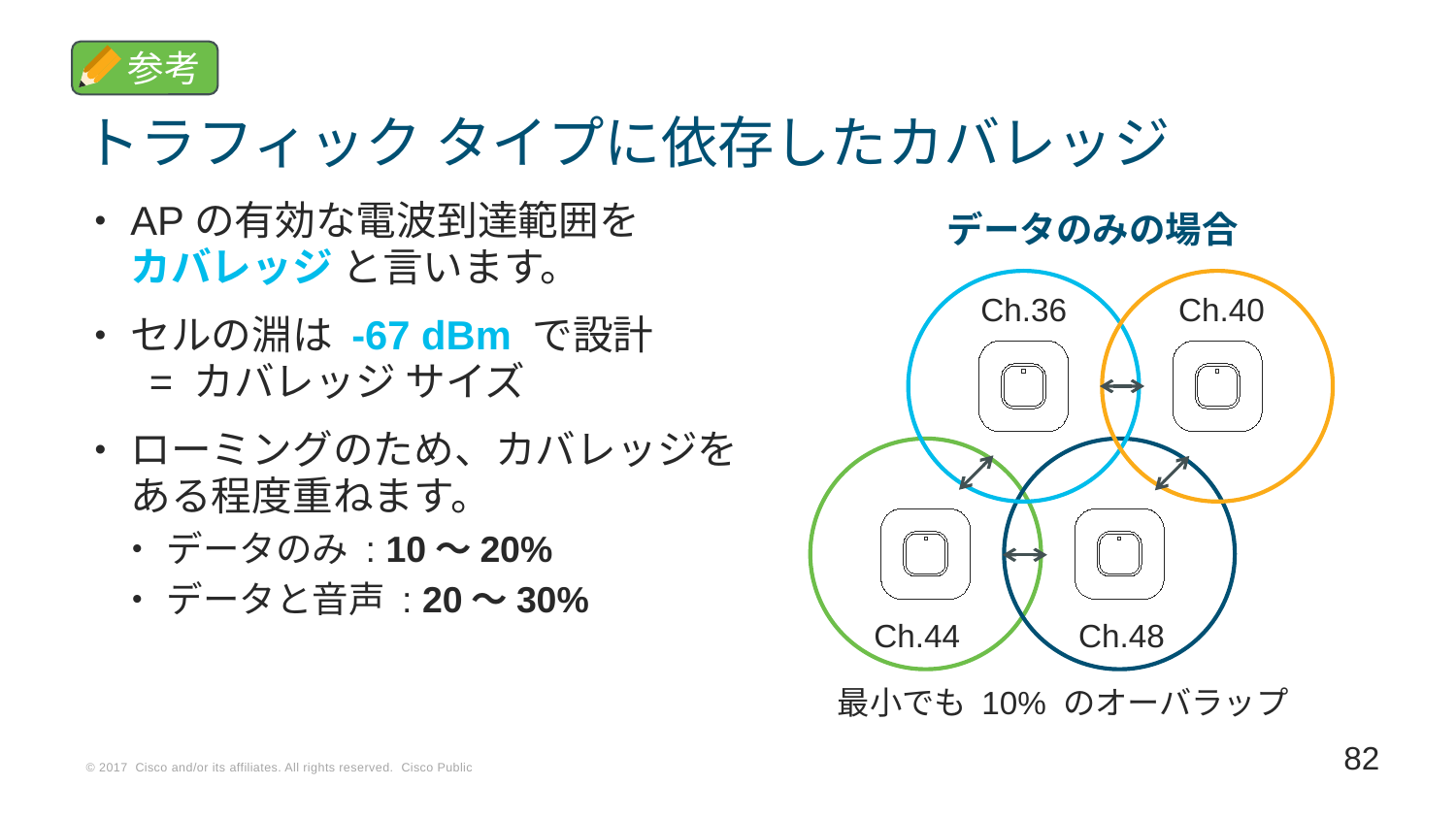

参考

# トラフィック タイプに依存したカバレッジ
APの有効な電波到達範囲を
カバレッジ と言います。
セルの淵は -67 dBm で設計
 = カバレッジ サイズ
ローミングのため、カバレッジを
ある程度重ねます。
データのみ : 10～20%
データと音声 : 20～30%
データのみの場合

Ch.36
Ch.40

Ch.44
Ch.48
最小でも 10% のオーバラップ